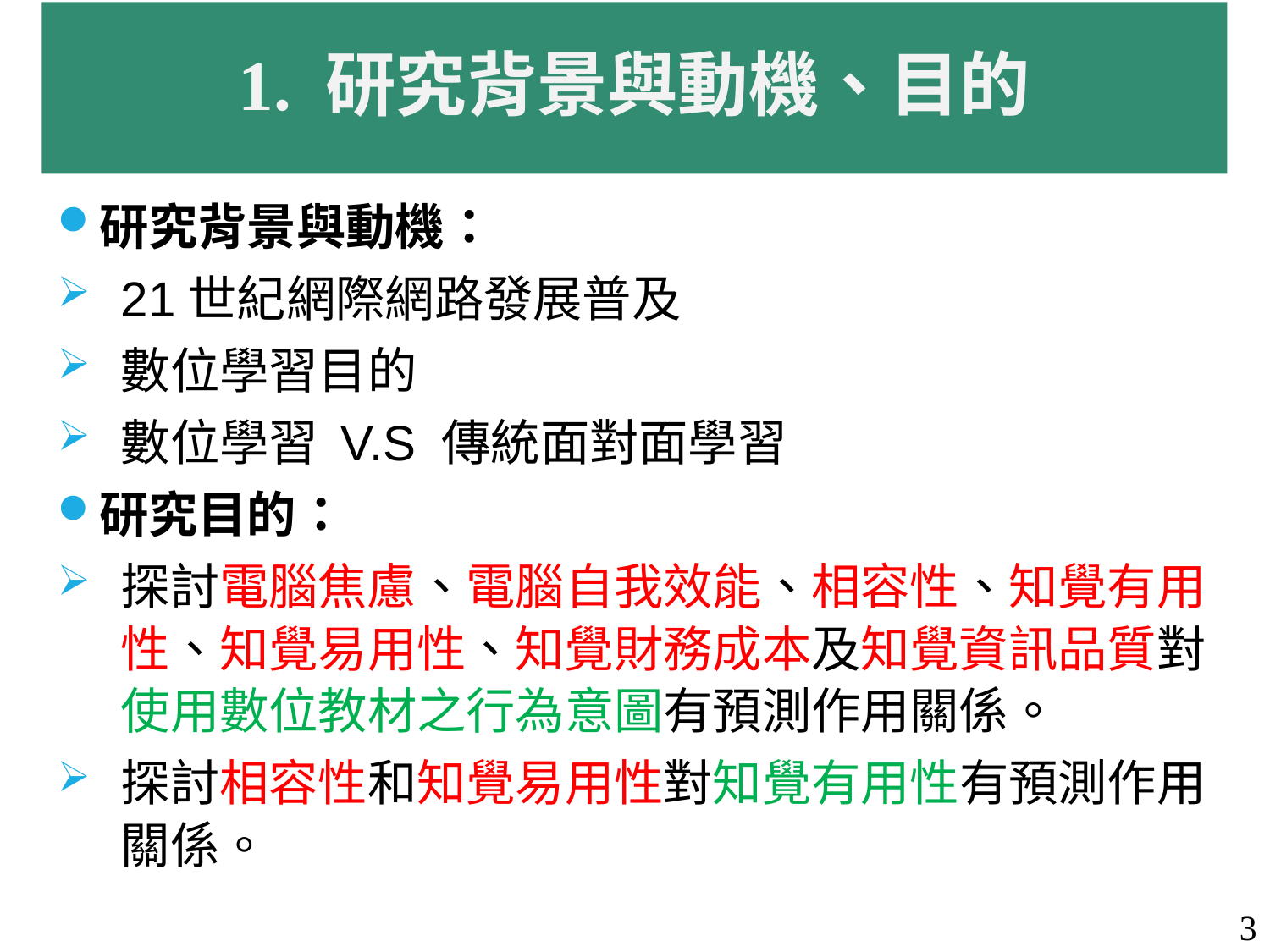

# 1. 研究背景與動機、目的
研究背景與動機：
21世紀網際網路發展普及
數位學習目的
數位學習 V.S 傳統面對面學習
研究目的：
探討電腦焦慮、電腦自我效能、相容性、知覺有用性、知覺易用性、知覺財務成本及知覺資訊品質對使用數位教材之行為意圖有預測作用關係。
探討相容性和知覺易用性對知覺有用性有預測作用關係。
2012/5/26
3